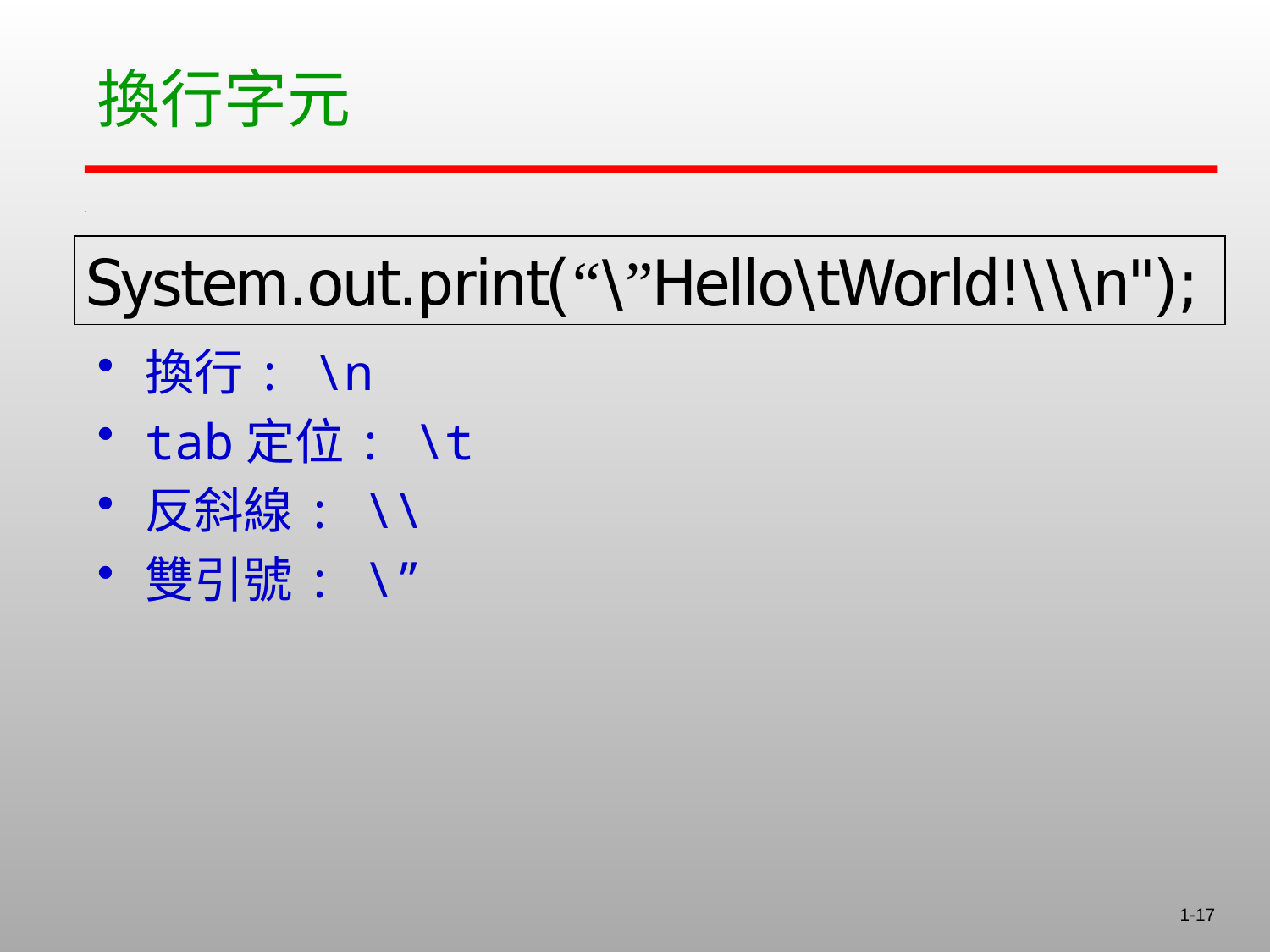

# 換行字元
System.out.print(“\”Hello\tWorld!\\\n");
換行: \n
tab定位: \t
反斜線: \\
雙引號: \”
1-17